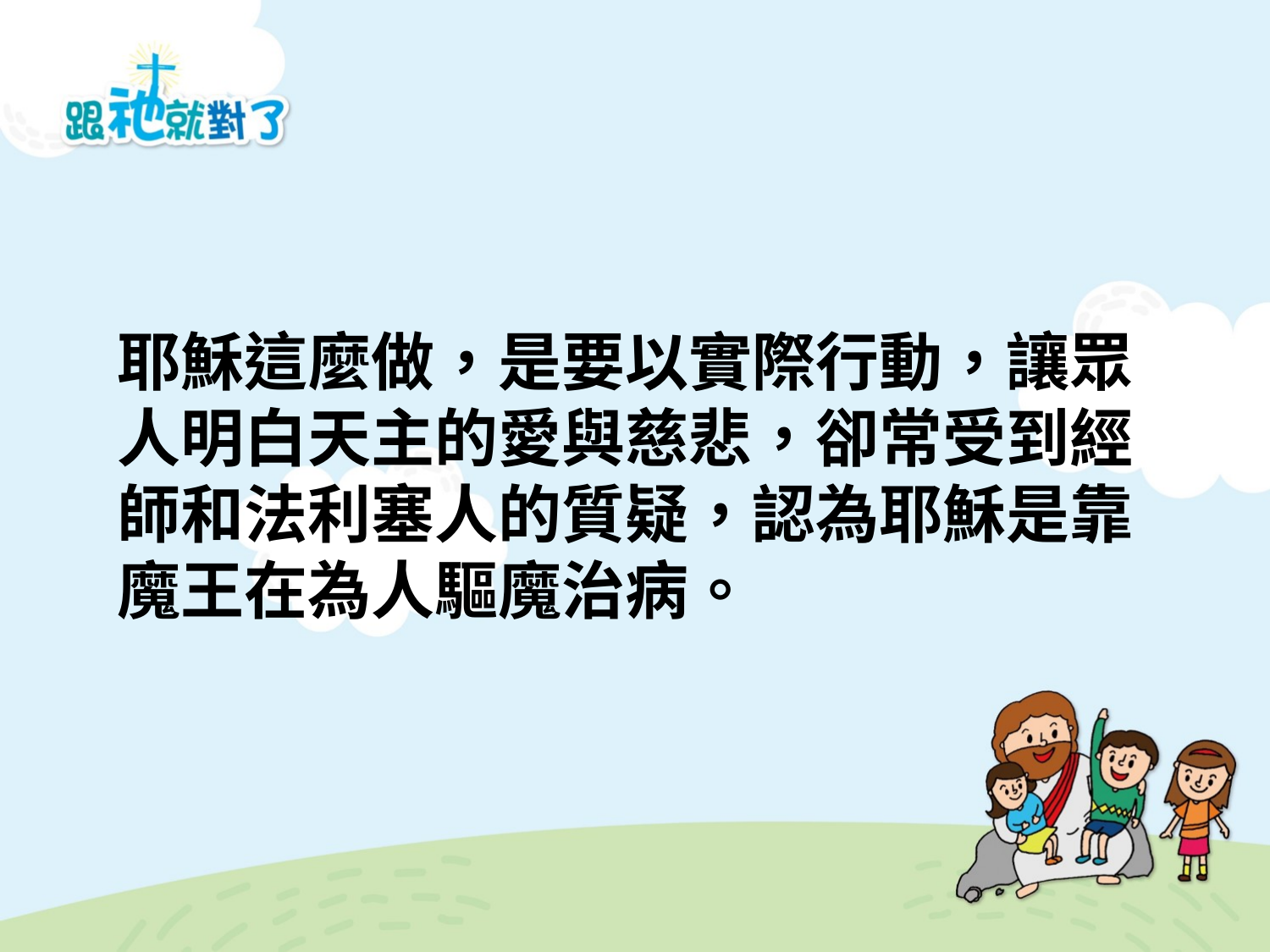

耶穌這麼做，是要以實際行動，讓眾人明白天主的愛與慈悲，卻常受到經師和法利塞人的質疑，認為耶穌是靠魔王在為人驅魔治病。